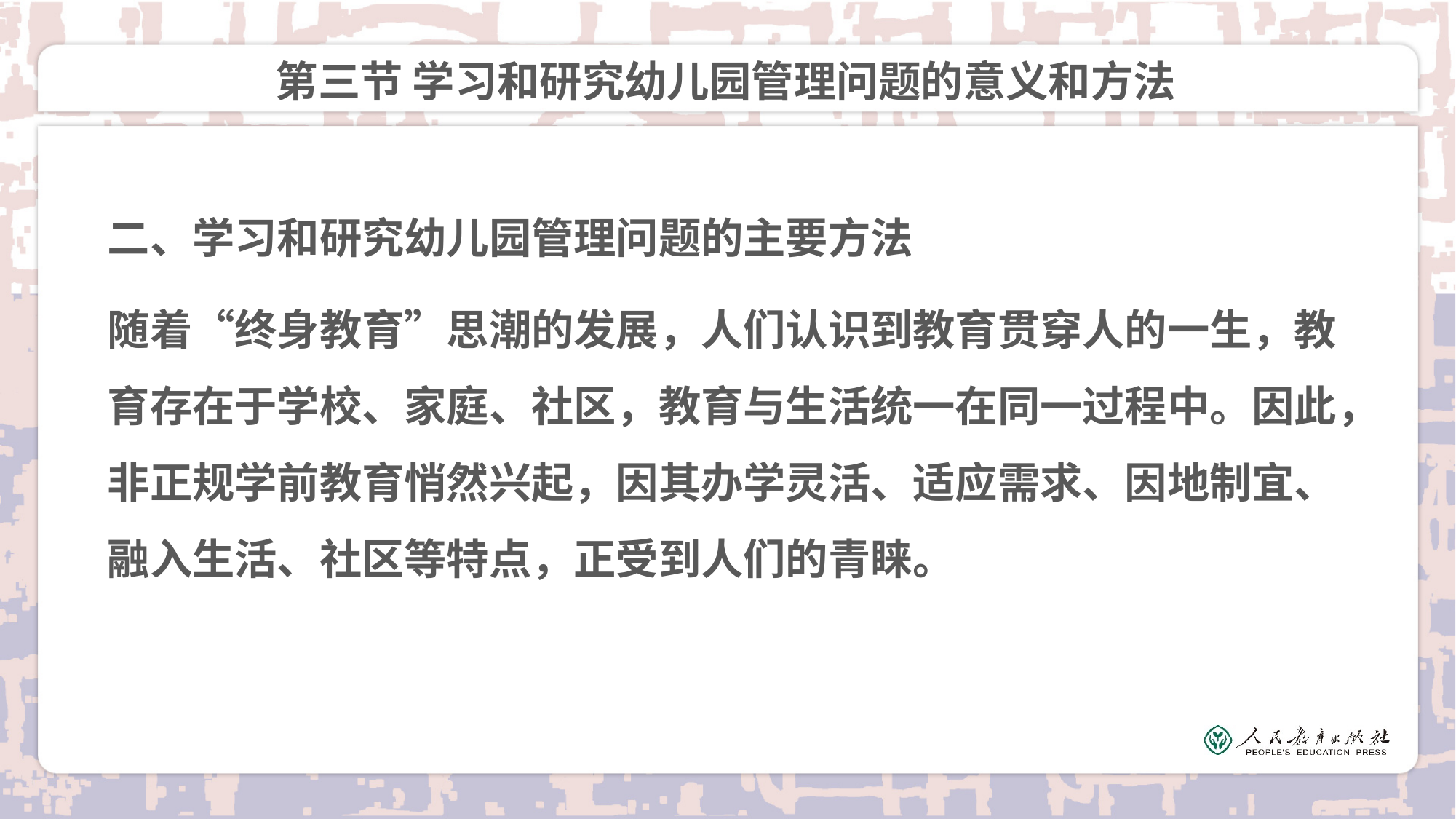

# 第三节 学习和研究幼儿园管理问题的意义和方法
二、学习和研究幼儿园管理问题的主要方法
随着“终身教育”思潮的发展，人们认识到教育贯穿人的一生，教育存在于学校、家庭、社区，教育与生活统一在同一过程中。因此，非正规学前教育悄然兴起，因其办学灵活、适应需求、因地制宜、融入生活、社区等特点，正受到人们的青睐。